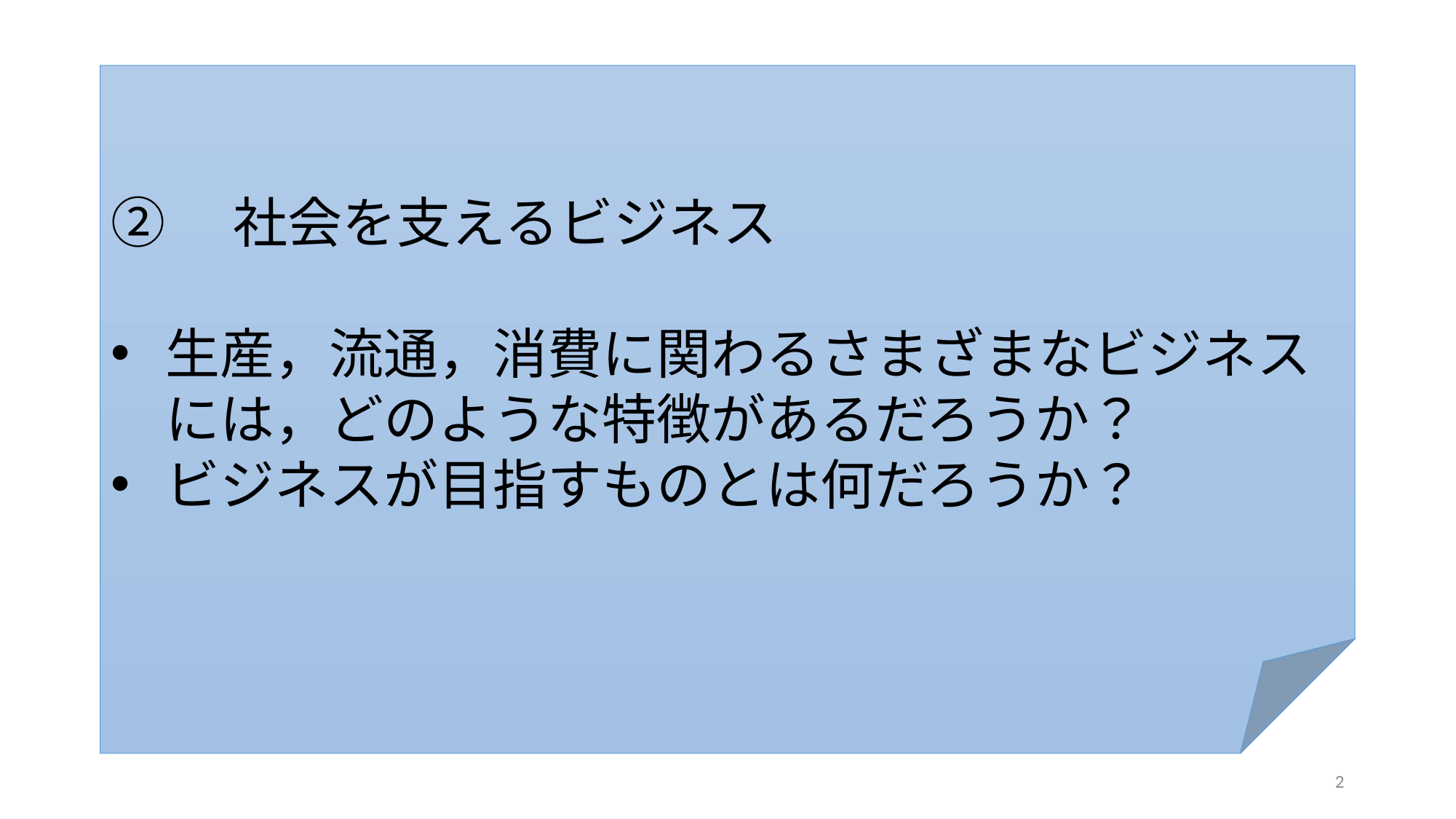

②　社会を支えるビジネス

生産，流通，消費に関わるさまざまなビジネスには，どのような特徴があるだろうか？
ビジネスが目指すものとは何だろうか？
2